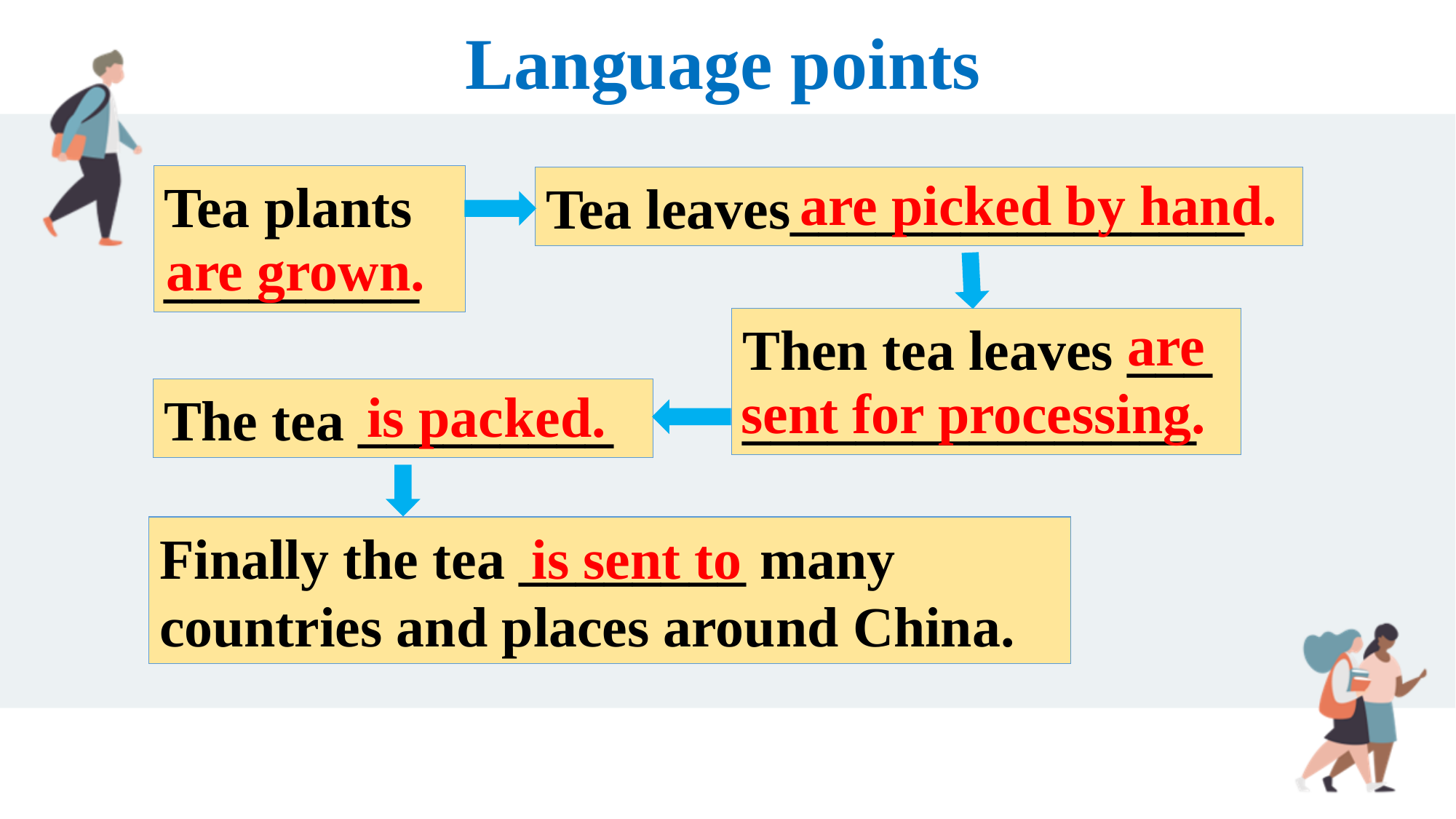

Language points
are picked by hand.
Tea plants
_________
Tea leaves________________

are grown.

                          are
sent for processing.
Then tea leaves ___
________________
状元成才路
is packed.
The tea _________

Finally the tea ________ many countries and places around China.
is sent to